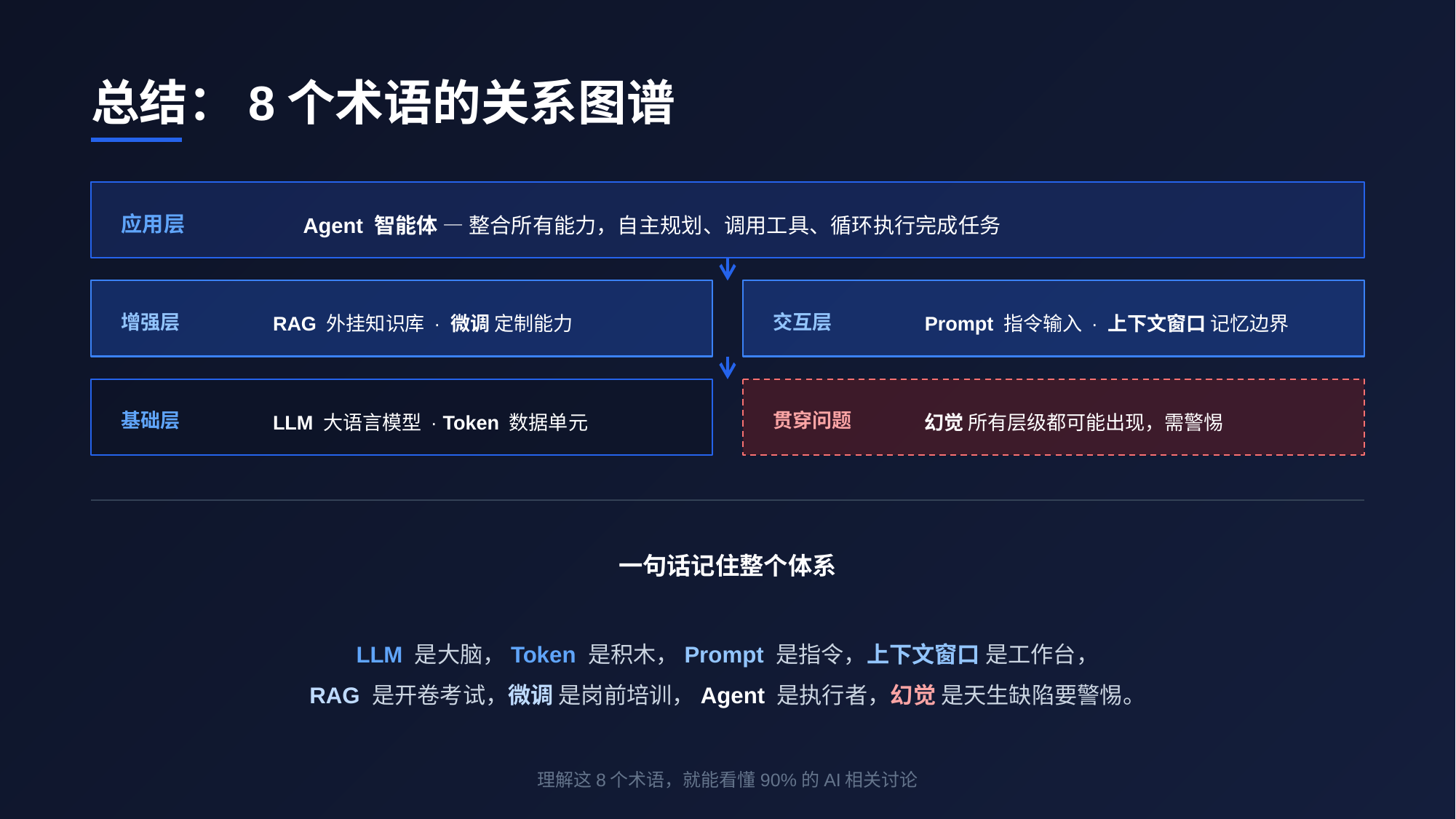

总结：8个术语的关系图谱

应用层
Agent 智能体 — 整合所有能力，自主规划、调用工具、循环执行完成任务

增强层
交互层
RAG 外挂知识库 · 微调 定制能力
Prompt 指令输入 · 上下文窗口 记忆边界

基础层
贯穿问题
LLM 大语言模型 · Token 数据单元
幻觉 所有层级都可能出现，需警惕
一句话记住整个体系
LLM 是大脑，Token 是积木，Prompt 是指令，上下文窗口 是工作台，
RAG 是开卷考试，微调 是岗前培训，Agent 是执行者，幻觉 是天生缺陷要警惕。
理解这8个术语，就能看懂90%的AI相关讨论